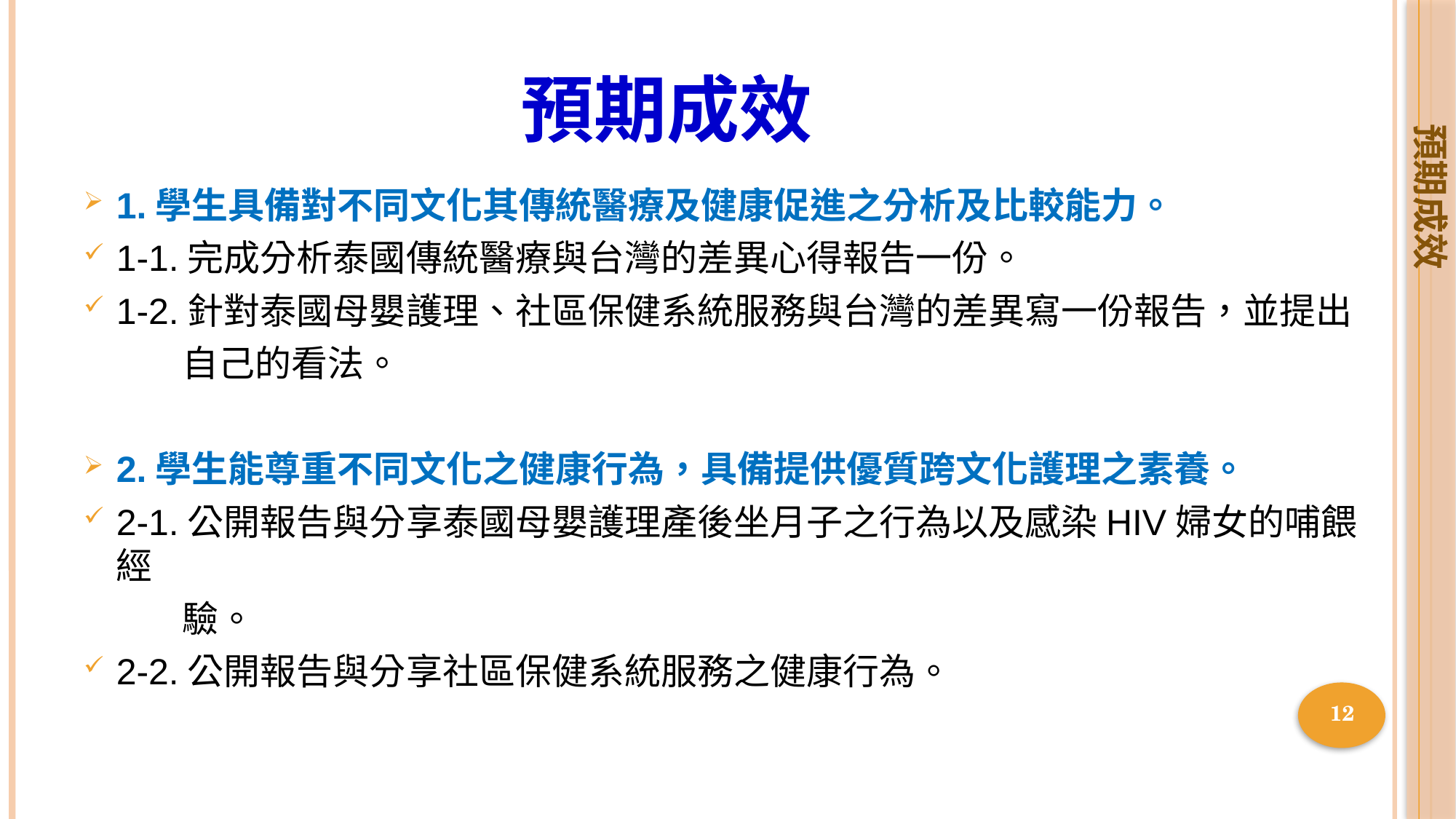

# 預期成效
預期成效
1.學生具備對不同文化其傳統醫療及健康促進之分析及比較能力。
1-1.完成分析泰國傳統醫療與台灣的差異心得報告一份。
1-2.針對泰國母嬰護理、社區保健系統服務與台灣的差異寫一份報告，並提出
           自己的看法。

2.學生能尊重不同文化之健康行為，具備提供優質跨文化護理之素養。
2-1.公開報告與分享泰國母嬰護理產後坐月子之行為以及感染HIV婦女的哺餵經
           驗。
2-2.公開報告與分享社區保健系統服務之健康行為。

12